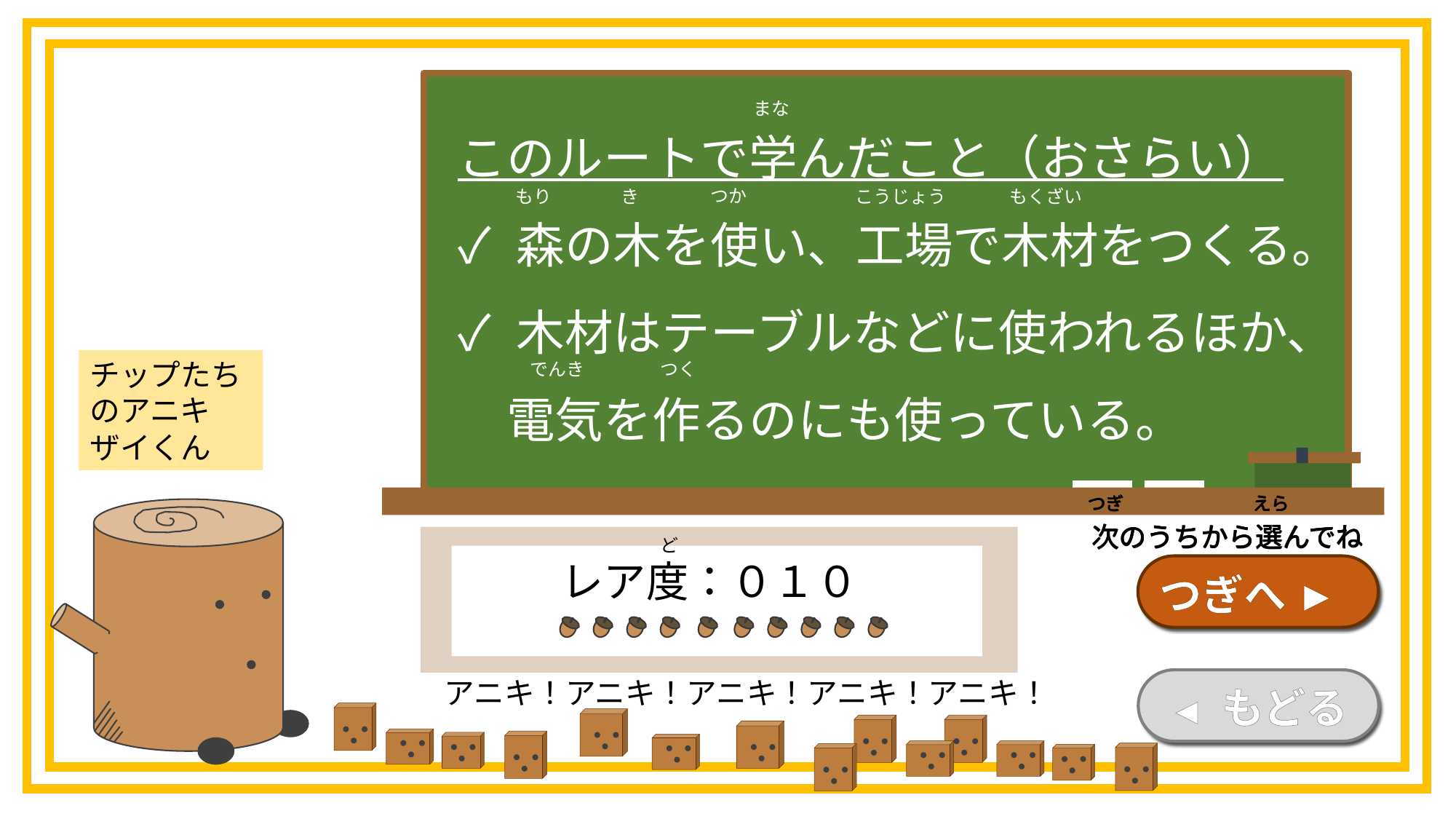

まな
このルートで学んだこと（おさらい）
✓ 森の木を使い、工場で木材をつくる。
✓ 木材はテーブルなどに使われるほか、
　電気を作るのにも使っている。
つか
こうじょう
もくざい
もり
き
チップたちのアニキ
ザイくん
つく
でんき
つぎ
えら
次のうちから選んでね
つぎ
えら
次のうちから選んでね
つぎ
えら
次のうちから選んでね
つぎ
えら
次のうちから選んでね

ど

レア度：０１０

つぎへ ►

アニキ！アニキ！アニキ！アニキ！アニキ！

◄ もどる